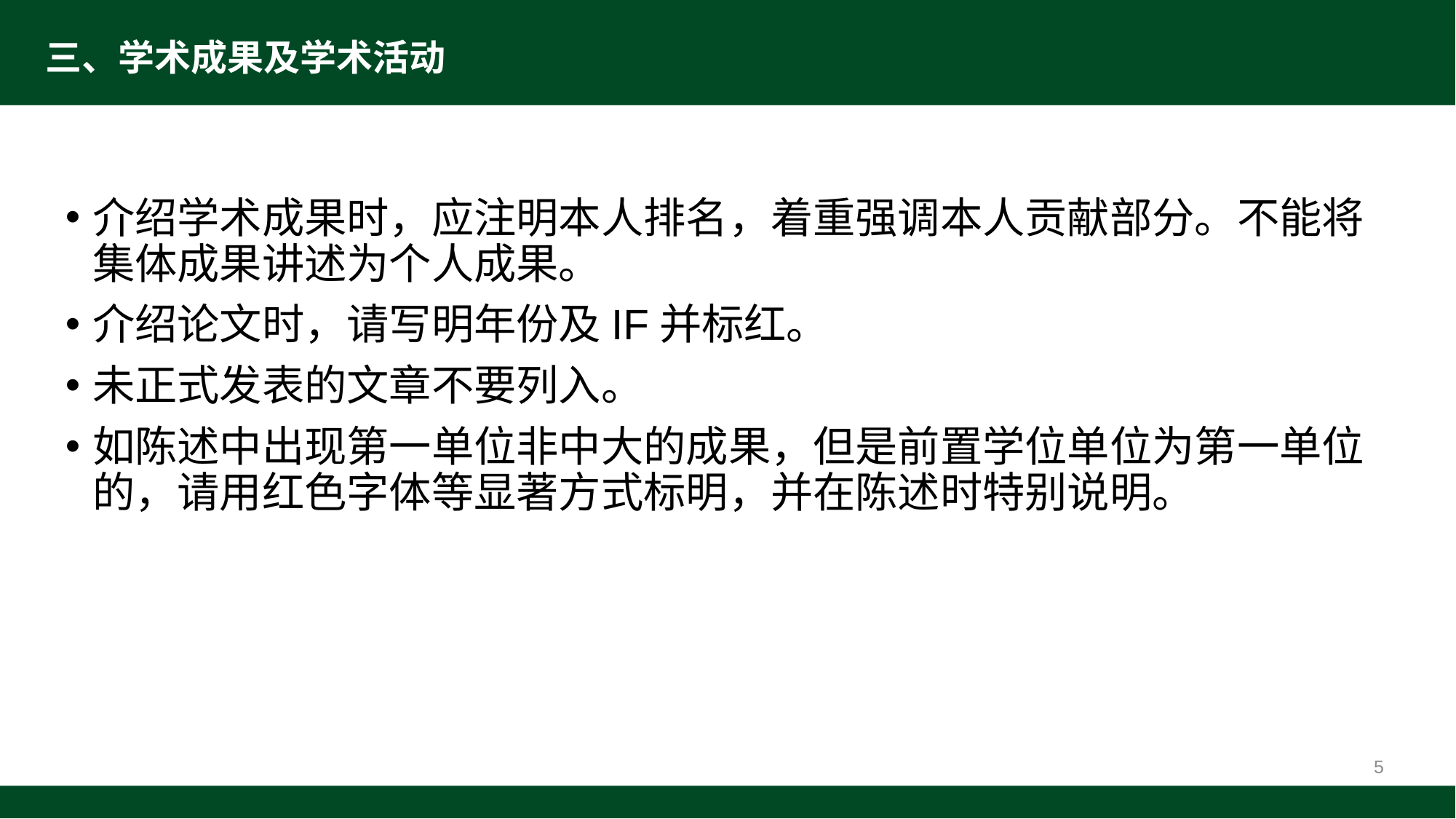

# 三、学术成果及学术活动
介绍学术成果时，应注明本人排名，着重强调本人贡献部分。不能将集体成果讲述为个人成果。
介绍论文时，请写明年份及IF并标红。
未正式发表的文章不要列入。
如陈述中出现第一单位非中大的成果，但是前置学位单位为第一单位的，请用红色字体等显著方式标明，并在陈述时特别说明。
5